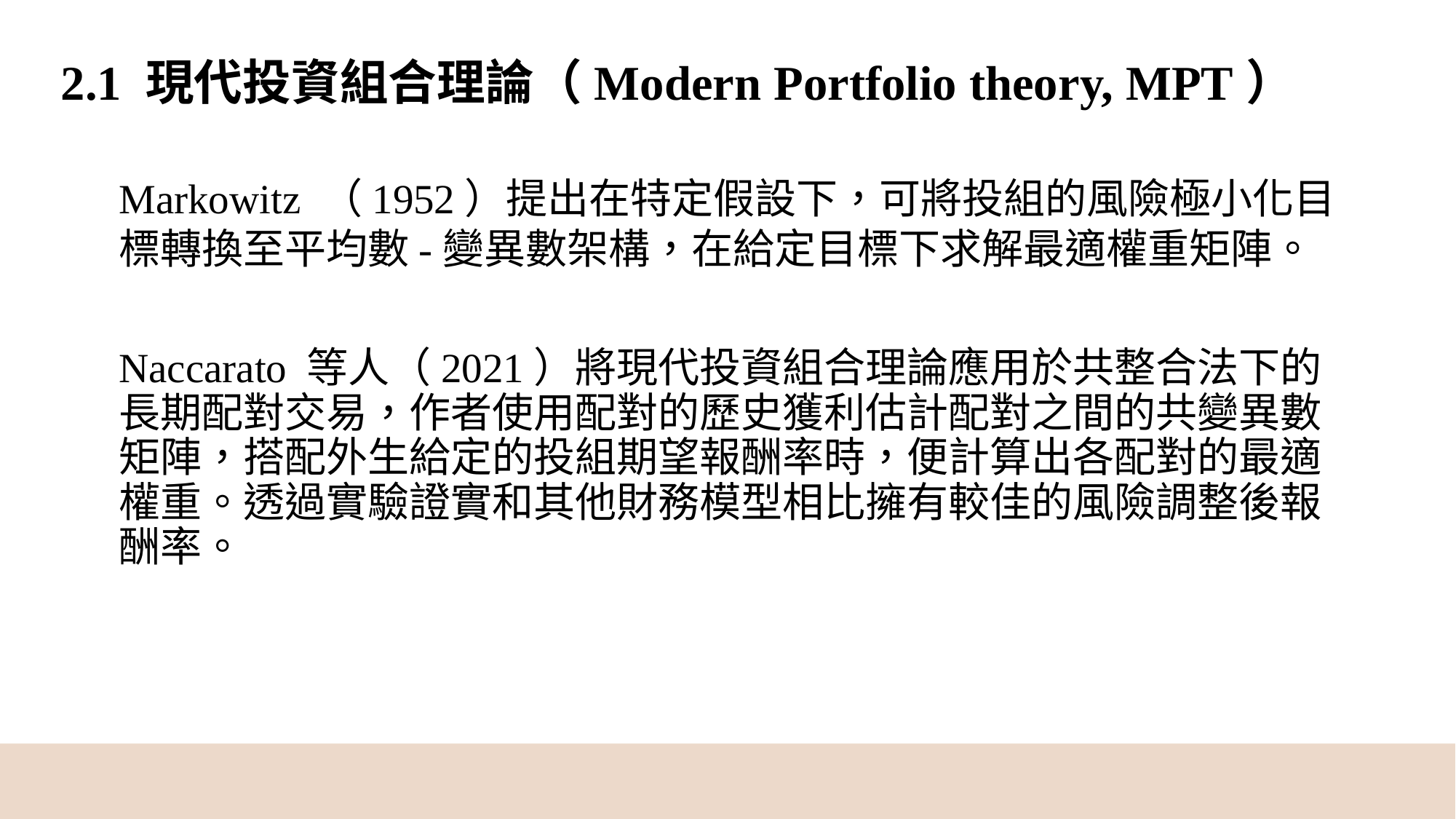

2.1 現代投資組合理論（Modern Portfolio theory, MPT）
Markowitz （1952）提出在特定假設下，可將投組的風險極小化目標轉換至平均數-變異數架構，在給定目標下求解最適權重矩陣。

Naccarato 等人（2021）將現代投資組合理論應用於共整合法下的長期配對交易，作者使用配對的歷史獲利估計配對之間的共變異數矩陣，搭配外生給定的投組期望報酬率時，便計算出各配對的最適權重。透過實驗證實和其他財務模型相比擁有較佳的風險調整後報酬率。